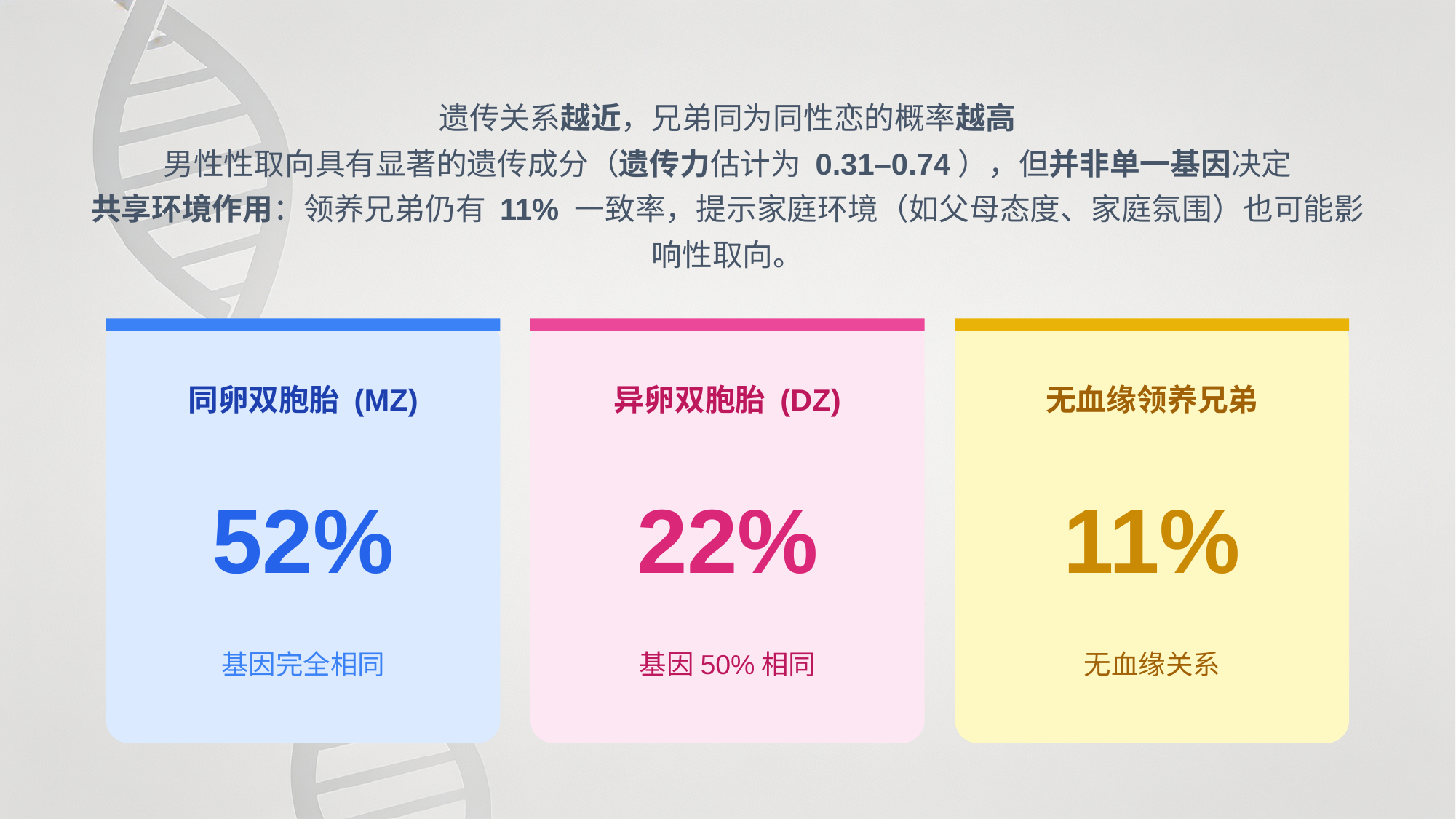

遗传关系越近，兄弟同为同性恋的概率越高
男性性取向具有显著的遗传成分（遗传力估计为 0.31–0.74），但并非单一基因决定
共享环境作用：领养兄弟仍有 11% 一致率，提示家庭环境（如父母态度、家庭氛围）也可能影响性取向。

同卵双胞胎 (MZ)
异卵双胞胎 (DZ)
无血缘领养兄弟
52%
22%
11%
基因完全相同
基因50%相同
无血缘关系